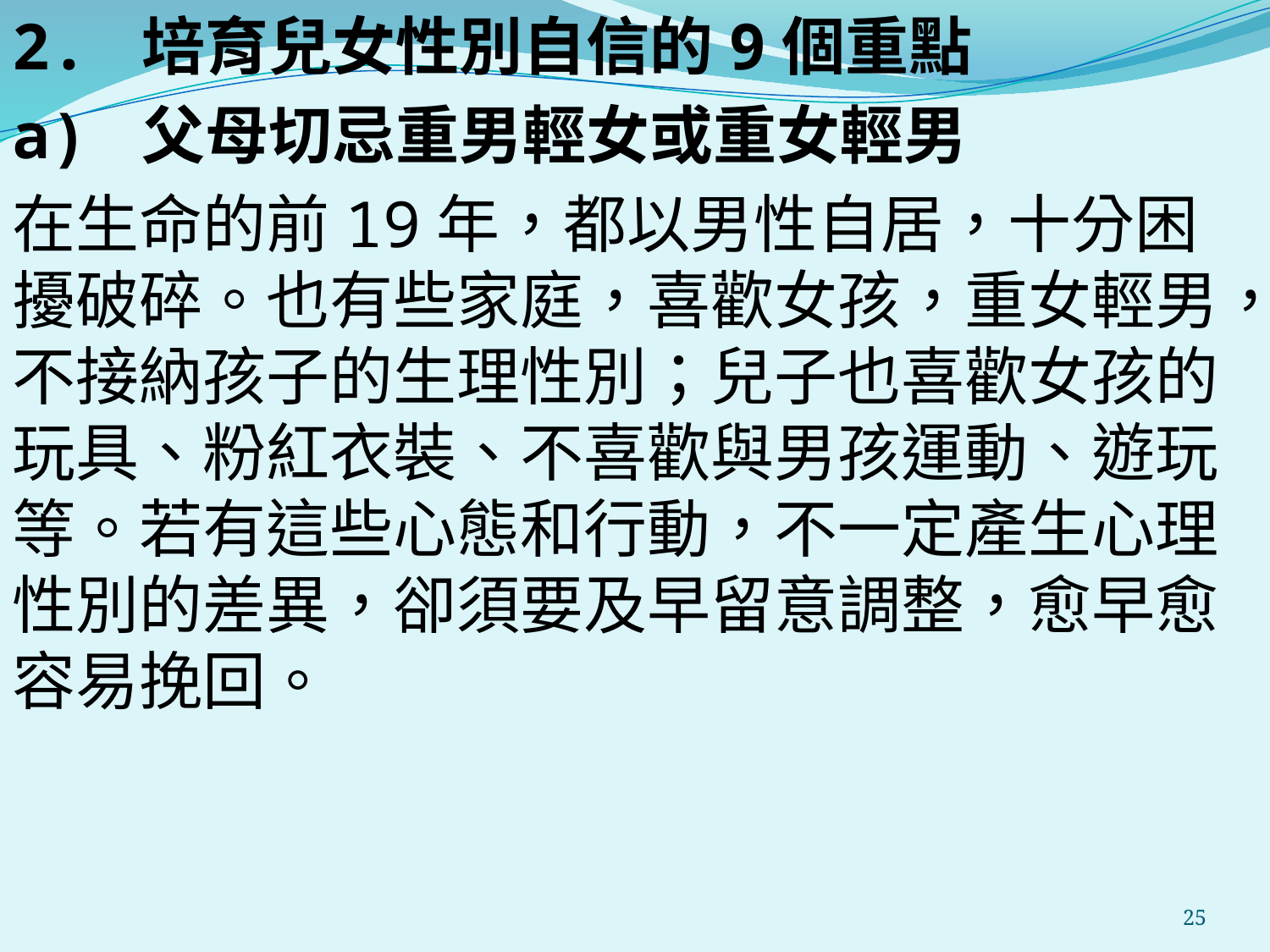

2. 培育兒女性別自信的9個重點
a) 父母切忌重男輕女或重女輕男
在生命的前19年，都以男性自居，十分困擾破碎。也有些家庭，喜歡女孩，重女輕男，不接納孩子的生理性別；兒子也喜歡女孩的玩具、粉紅衣裝、不喜歡與男孩運動、遊玩等。若有這些心態和行動，不一定產生心理性別的差異，卻須要及早留意調整，愈早愈容易挽回。
#

25